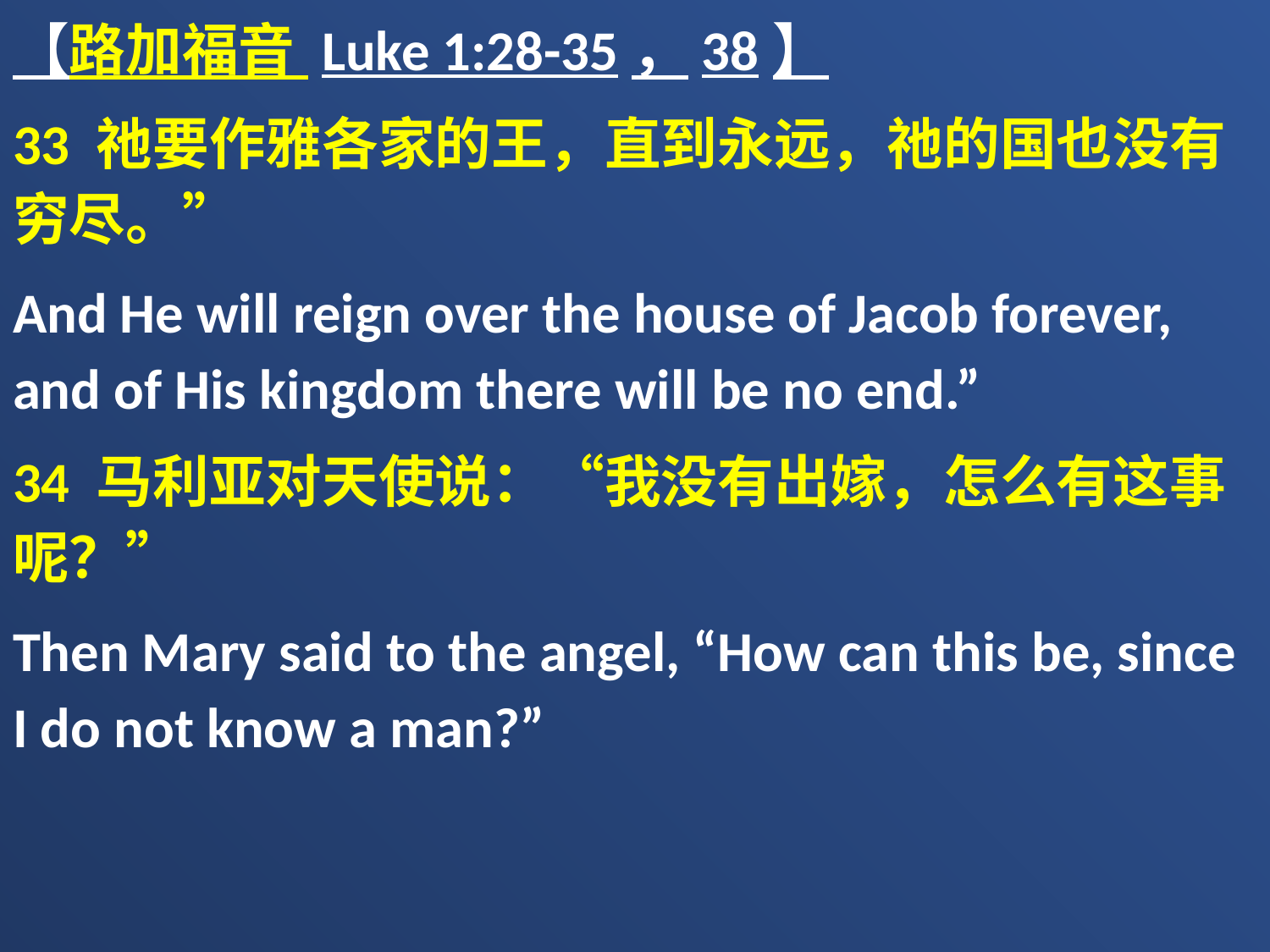

【路加福音 Luke 1:28-35，38】
33 祂要作雅各家的王，直到永远，祂的国也没有穷尽。”
And He will reign over the house of Jacob forever, and of His kingdom there will be no end.”
34 马利亚对天使说：“我没有出嫁，怎么有这事呢？”
Then Mary said to the angel, “How can this be, since I do not know a man?”